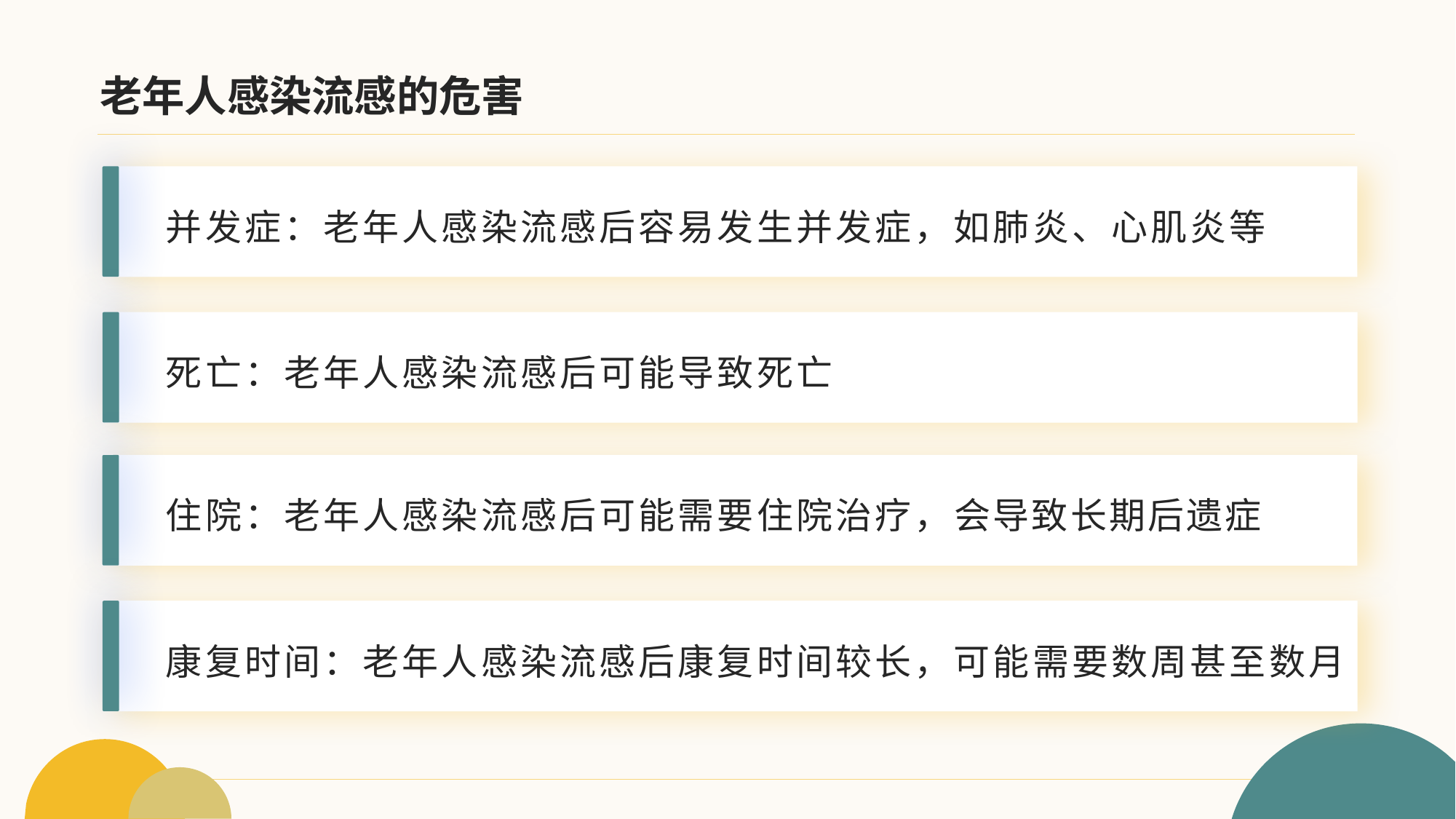

# 老年人感染流感的危害
并发症：老年人感染流感后容易发生并发症，如肺炎、心肌炎等

死亡：老年人感染流感后可能导致死亡

住院：老年人感染流感后可能需要住院治疗，会导致长期后遗症

康复时间：老年人感染流感后康复时间较长，可能需要数周甚至数月